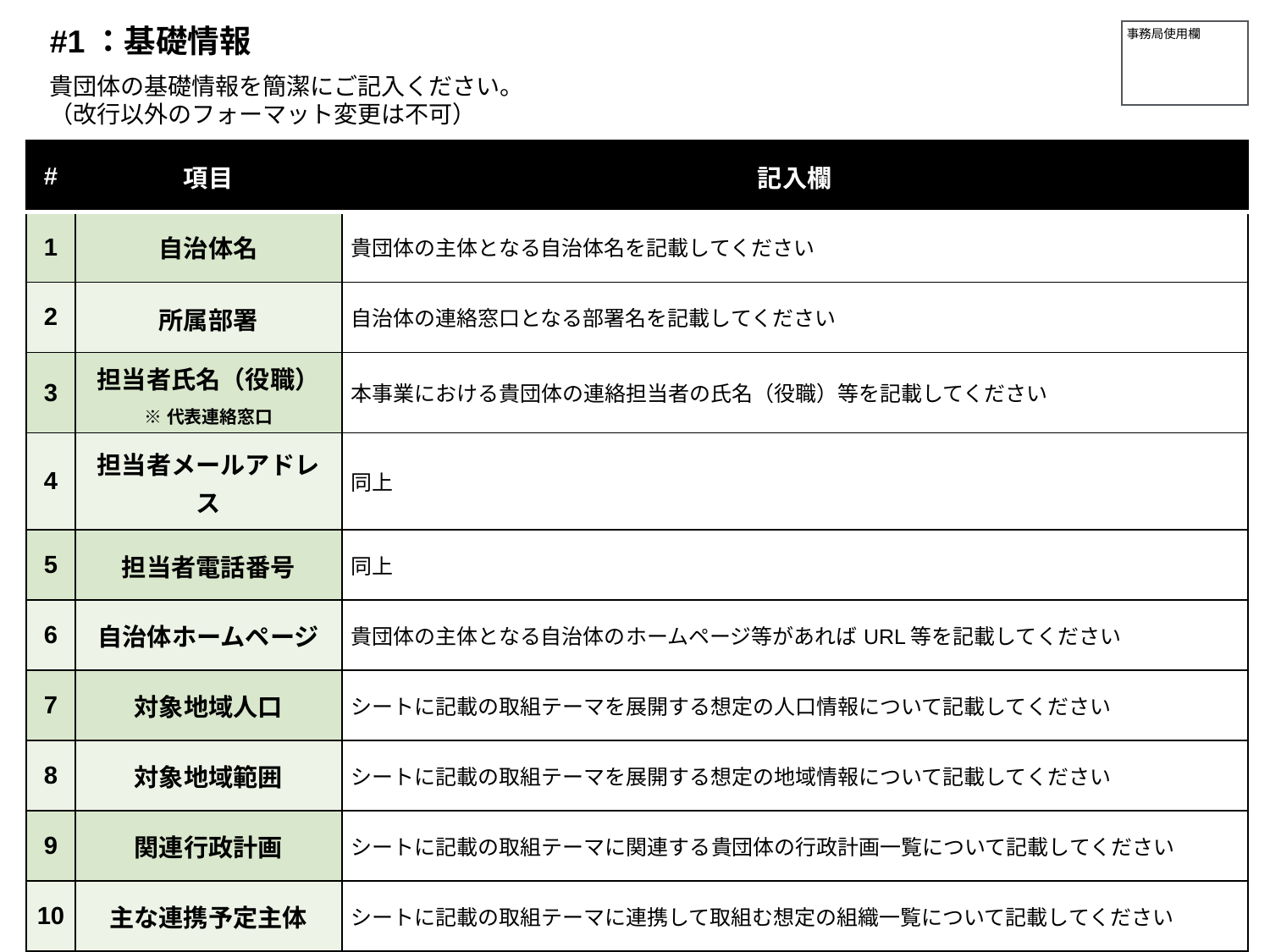

#1：基礎情報
事務局使用欄

# 貴団体の基礎情報を簡潔にご記入ください。 （改行以外のフォーマット変更は不可）
| # | 項目 | 記入欄 |
| --- | --- | --- |
| 1 | 自治体名 | 貴団体の主体となる自治体名を記載してください |
| 2 | 所属部署 | 自治体の連絡窓口となる部署名を記載してください |
| 3 | 担当者氏名（役職） ※代表連絡窓口 | 本事業における貴団体の連絡担当者の氏名（役職）等を記載してください |
| 4 | 担当者メールアドレス | 同上 |
| 5 | 担当者電話番号 | 同上 |
| 6 | 自治体ホームページ | 貴団体の主体となる自治体のホームページ等があればURL等を記載してください |
| 7 | 対象地域人口 | シートに記載の取組テーマを展開する想定の人口情報について記載してください |
| 8 | 対象地域範囲 | シートに記載の取組テーマを展開する想定の地域情報について記載してください |
| 9 | 関連行政計画 | シートに記載の取組テーマに関連する貴団体の行政計画一覧について記載してください |
| 10 | 主な連携予定主体 | シートに記載の取組テーマに連携して取組む想定の組織一覧について記載してください |
2